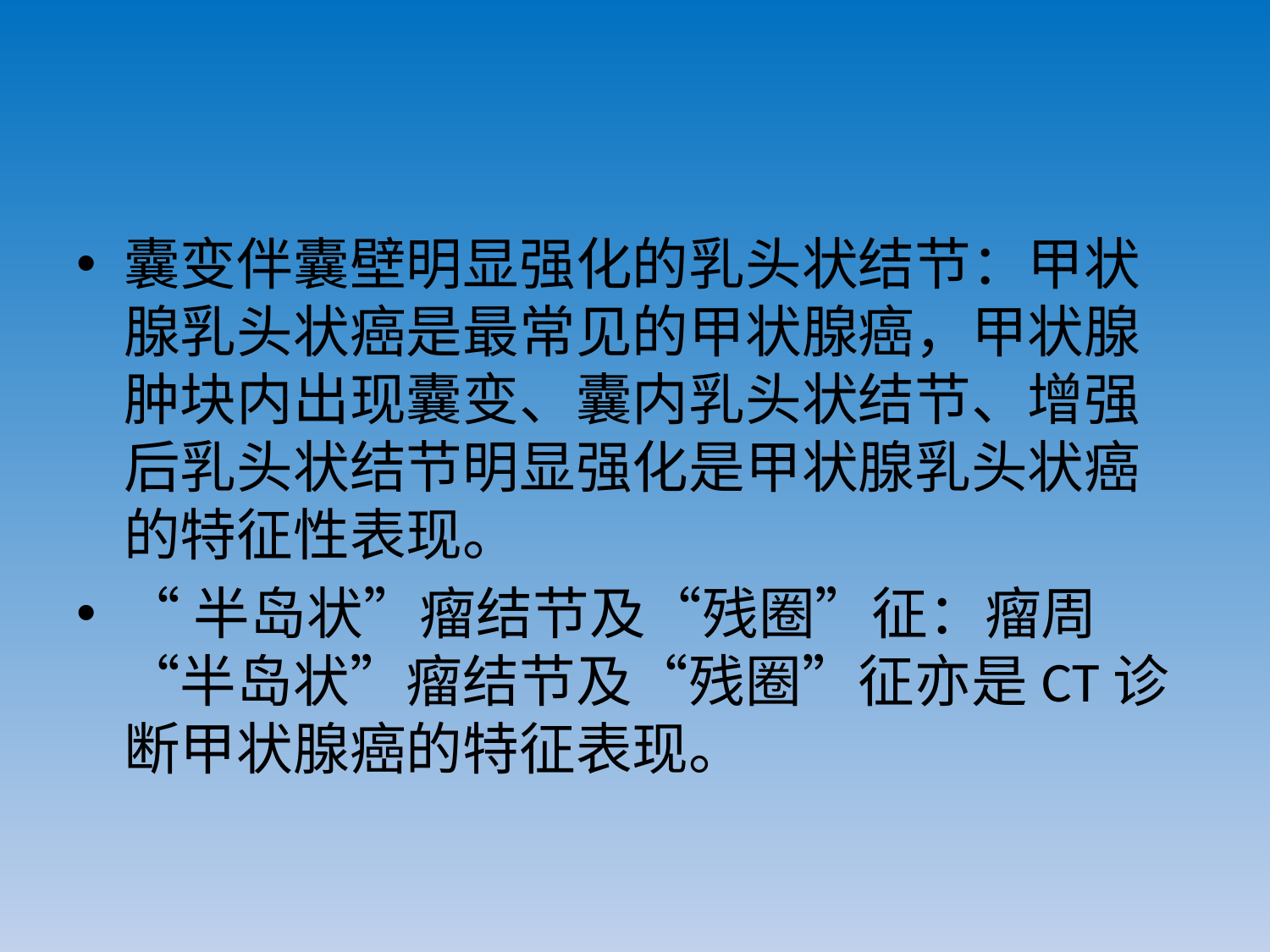

#
囊变伴囊壁明显强化的乳头状结节：甲状腺乳头状癌是最常见的甲状腺癌，甲状腺肿块内出现囊变、囊内乳头状结节、增强后乳头状结节明显强化是甲状腺乳头状癌的特征性表现。
“半岛状”瘤结节及“残圈”征：瘤周“半岛状”瘤结节及“残圈”征亦是CT诊断甲状腺癌的特征表现。